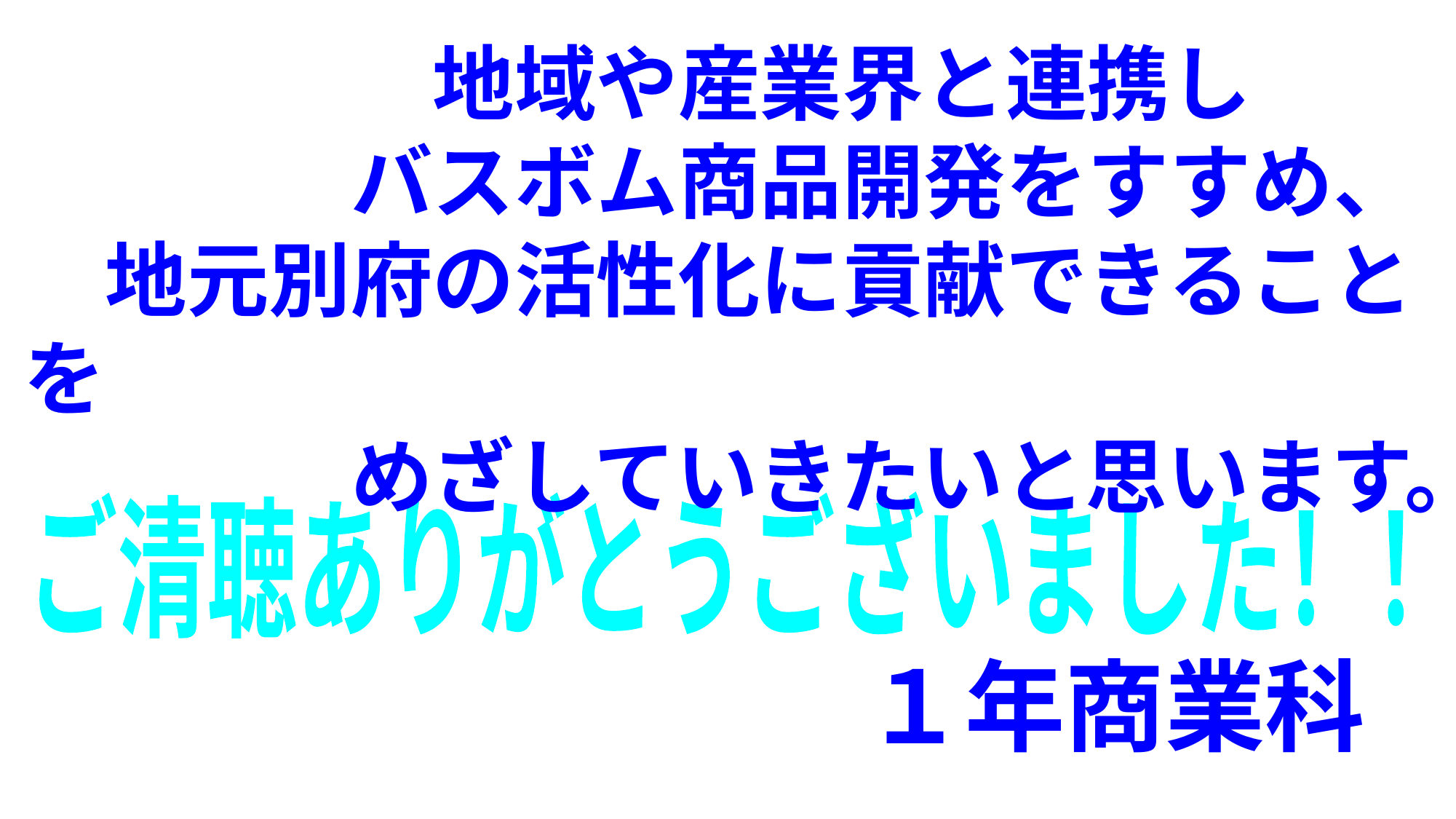

地域や産業界と連携し
　　　　バスボム商品開発をすすめ、
　地元別府の活性化に貢献できることを
　　　　めざしていきたいと思います。
ご清聴ありがとうございました！！
１年商業科